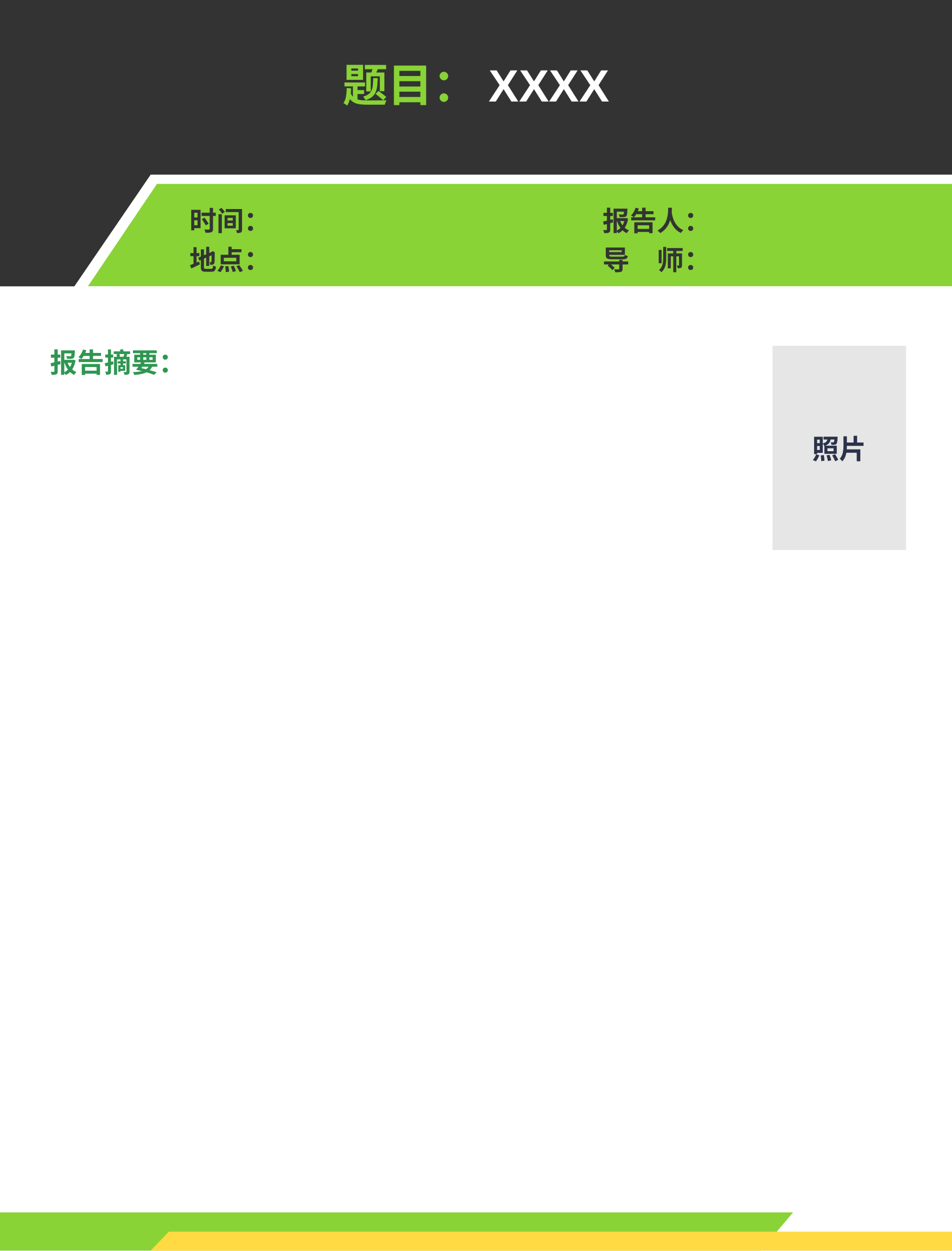

题目：XXXX

时间：
地点：
报告人：
导　师：
报告摘要：
照片